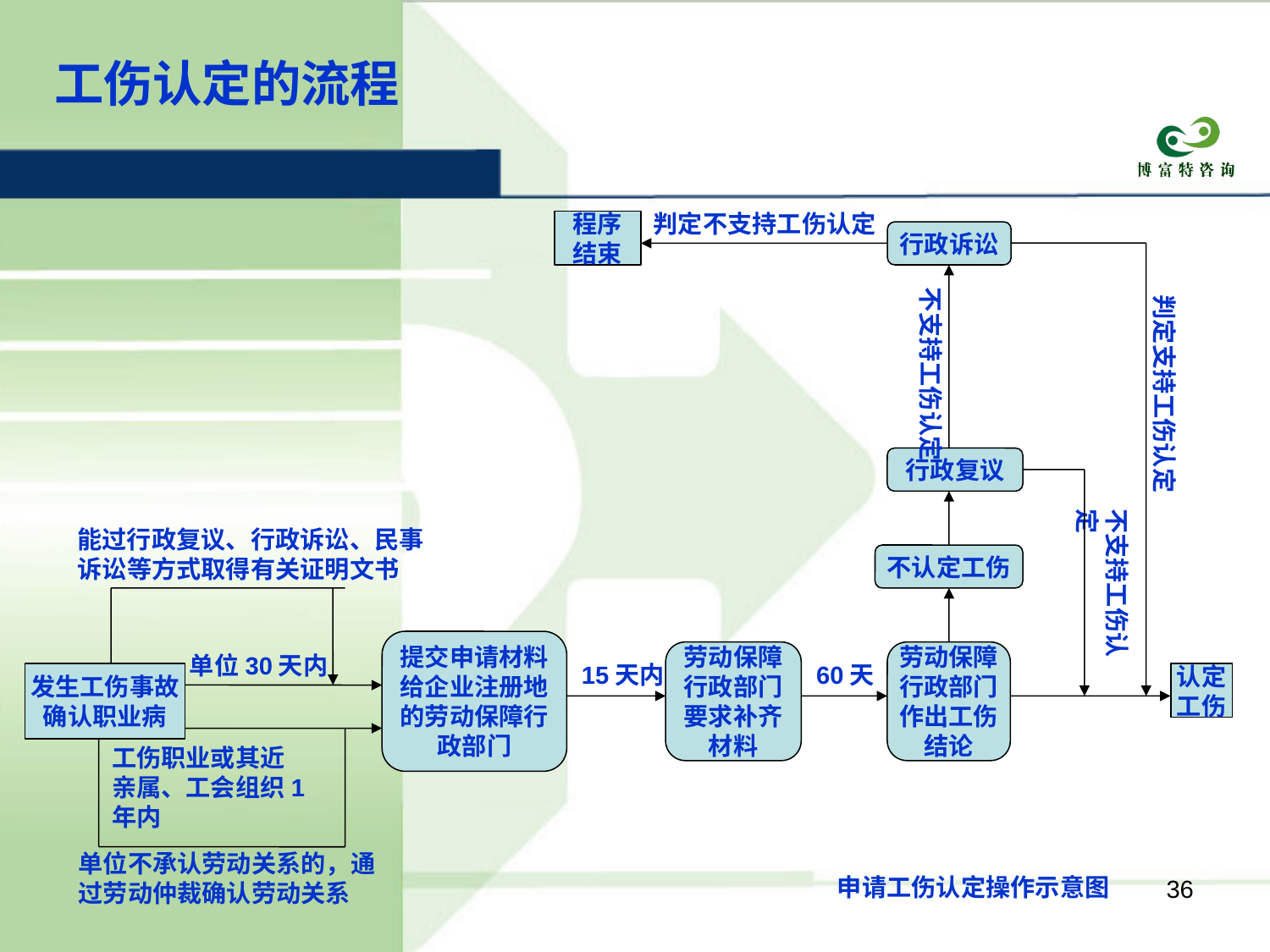

工伤认定的流程
判定不支持工伤认定
程序
结束
行政诉讼

不支持工伤认定
判定支持工伤认定
行政复议

不支持工伤认定
能过行政复议、行政诉讼、民事
诉讼等方式取得有关证明文书
不认定工伤

提交申请材料
给企业注册地
的劳动保障行
政部门
劳动保障
行政部门
要求补齐
材料
劳动保障
行政部门
作出工伤
结论
单位30天内
15天内
60天
发生工伤事故
确认职业病
认定
工伤

工伤职业或其近
亲属、工会组织1
年内

单位不承认劳动关系的，通
过劳动仲裁确认劳动关系

申请工伤认定操作示意图
36